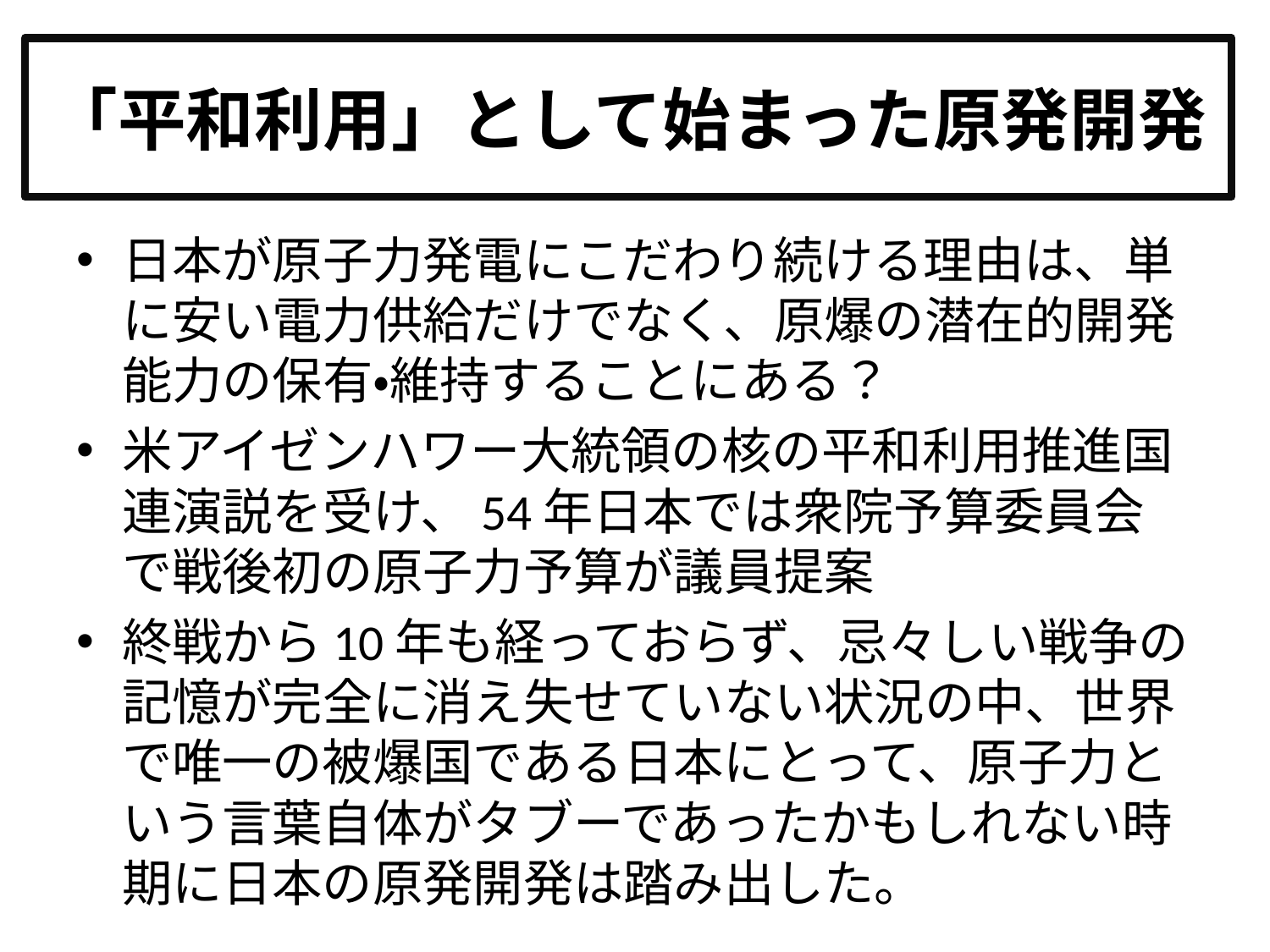

# 「平和利用」として始まった原発開発
日本が原子力発電にこだわり続ける理由は、単に安い電力供給だけでなく、原爆の潜在的開発能力の保有・維持することにある？
米アイゼンハワー大統領の核の平和利用推進国連演説を受け、54年日本では衆院予算委員会で戦後初の原子力予算が議員提案
終戦から10年も経っておらず、忌々しい戦争の記憶が完全に消え失せていない状況の中、世界で唯一の被爆国である日本にとって、原子力という言葉自体がタブーであったかもしれない時期に日本の原発開発は踏み出した。